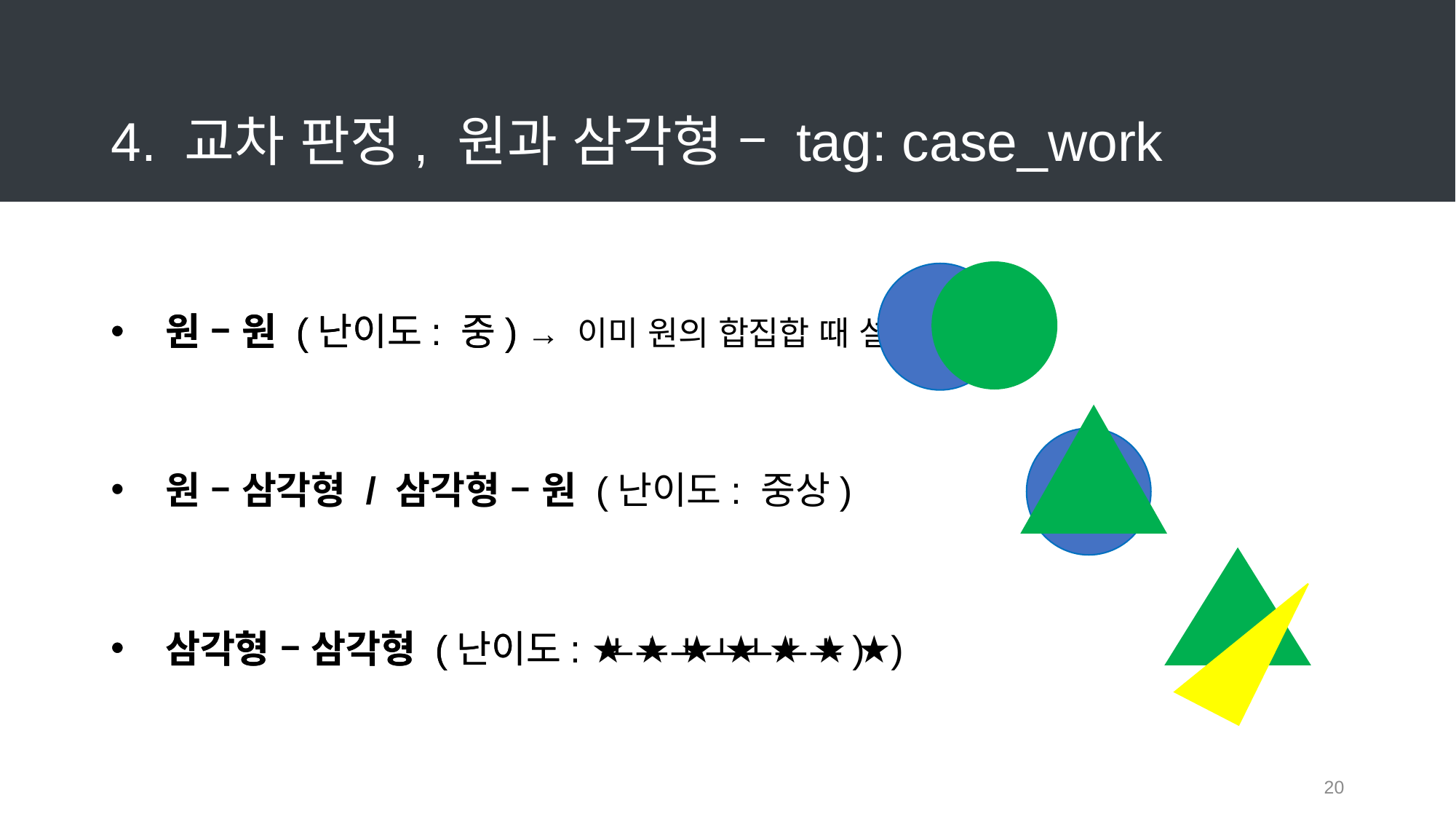

# 4. 교차 판정, 원과 삼각형 – tag: case_work
원 – 원 (난이도: 중) → 이미 원의 합집합 때 설명!

삼각형 – 삼각형 (난이도: ㅗㅗㅗㅗㅗㅗㅗ)
원 – 원 (난이도: 중)

원 – 삼각형 / 삼각형 – 원 (난이도: 중상)

삼각형 – 삼각형 (난이도: ★ ★ ★ ★ ★ ★ ★)

20